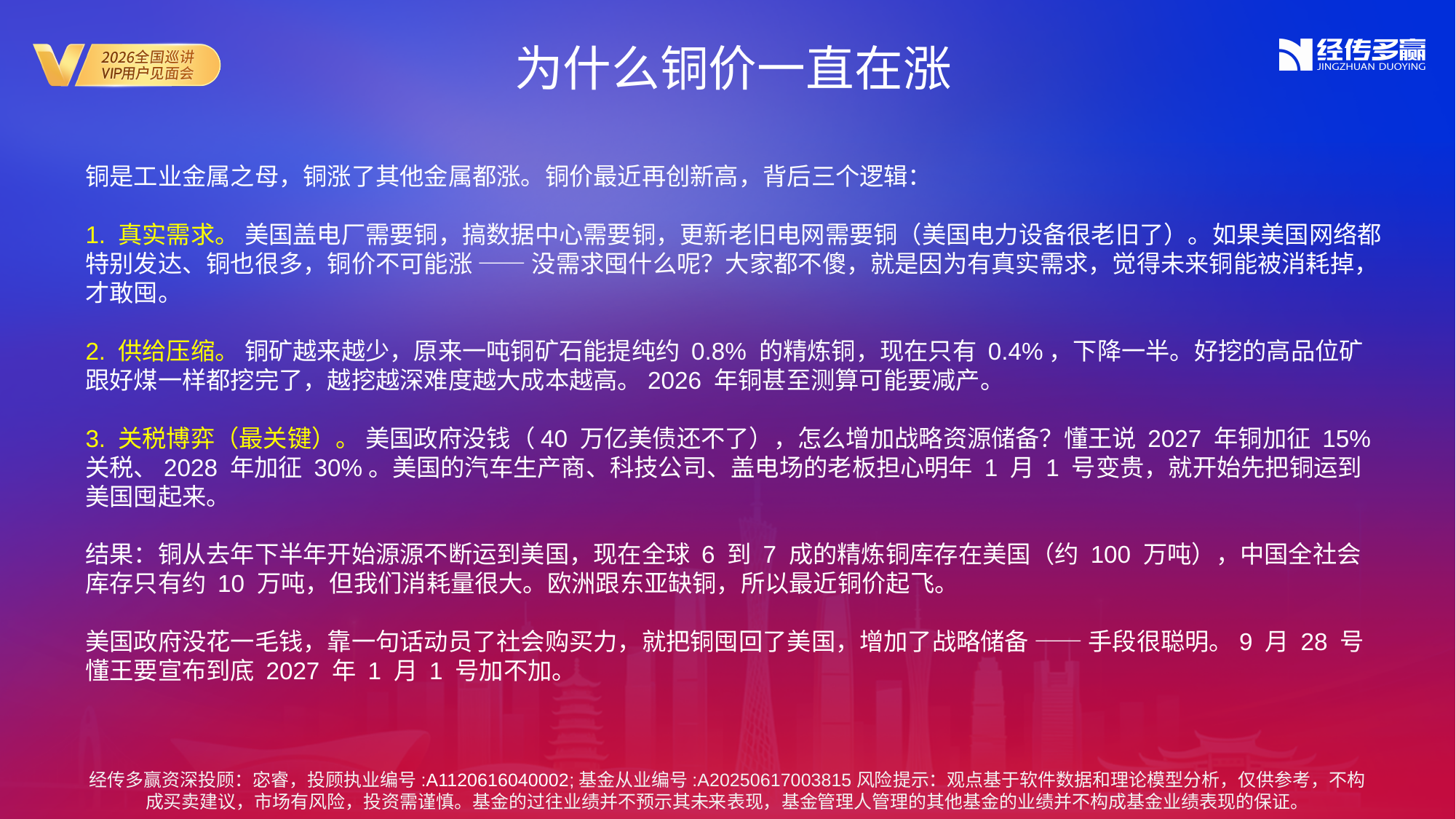

为什么铜价一直在涨
铜是工业金属之母，铜涨了其他金属都涨。铜价最近再创新高，背后三个逻辑：

1. 真实需求。 美国盖电厂需要铜，搞数据中心需要铜，更新老旧电网需要铜（美国电力设备很老旧了）。如果美国网络都特别发达、铜也很多，铜价不可能涨 —— 没需求囤什么呢？大家都不傻，就是因为有真实需求，觉得未来铜能被消耗掉，才敢囤。

2. 供给压缩。 铜矿越来越少，原来一吨铜矿石能提纯约 0.8% 的精炼铜，现在只有 0.4%，下降一半。好挖的高品位矿跟好煤一样都挖完了，越挖越深难度越大成本越高。2026 年铜甚至测算可能要减产。

3. 关税博弈（最关键）。 美国政府没钱（40 万亿美债还不了），怎么增加战略资源储备？懂王说 2027 年铜加征 15% 关税、2028 年加征 30%。美国的汽车生产商、科技公司、盖电场的老板担心明年 1 月 1 号变贵，就开始先把铜运到美国囤起来。

结果：铜从去年下半年开始源源不断运到美国，现在全球 6 到 7 成的精炼铜库存在美国（约 100 万吨），中国全社会库存只有约 10 万吨，但我们消耗量很大。欧洲跟东亚缺铜，所以最近铜价起飞。

美国政府没花一毛钱，靠一句话动员了社会购买力，就把铜囤回了美国，增加了战略储备 —— 手段很聪明。9 月 28 号懂王要宣布到底 2027 年 1 月 1 号加不加。
经传多赢资深投顾：宓睿，投顾执业编号:A1120616040002;基金从业编号:A20250617003815风险提示：观点基于软件数据和理论模型分析，仅供参考，不构成买卖建议，市场有风险，投资需谨慎。基金的过往业绩并不预示其未来表现，基金管理人管理的其他基金的业绩并不构成基金业绩表现的保证。